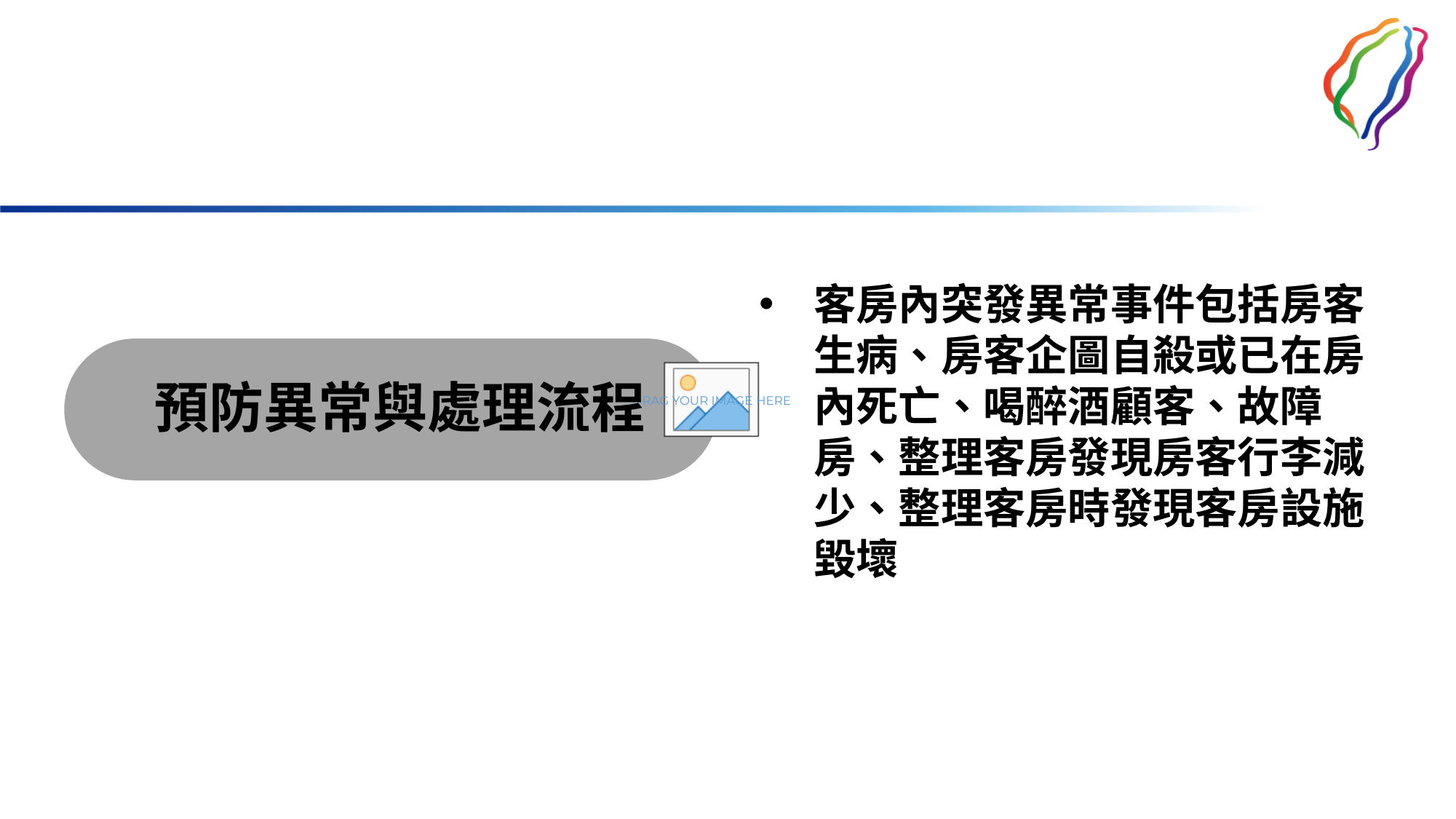

客房內突發異常事件包括房客生病、房客企圖自殺或已在房內死亡、喝醉酒顧客、故障房、整理客房發現房客行李減少、整理客房時發現客房設施毀壞

預防異常與處理流程